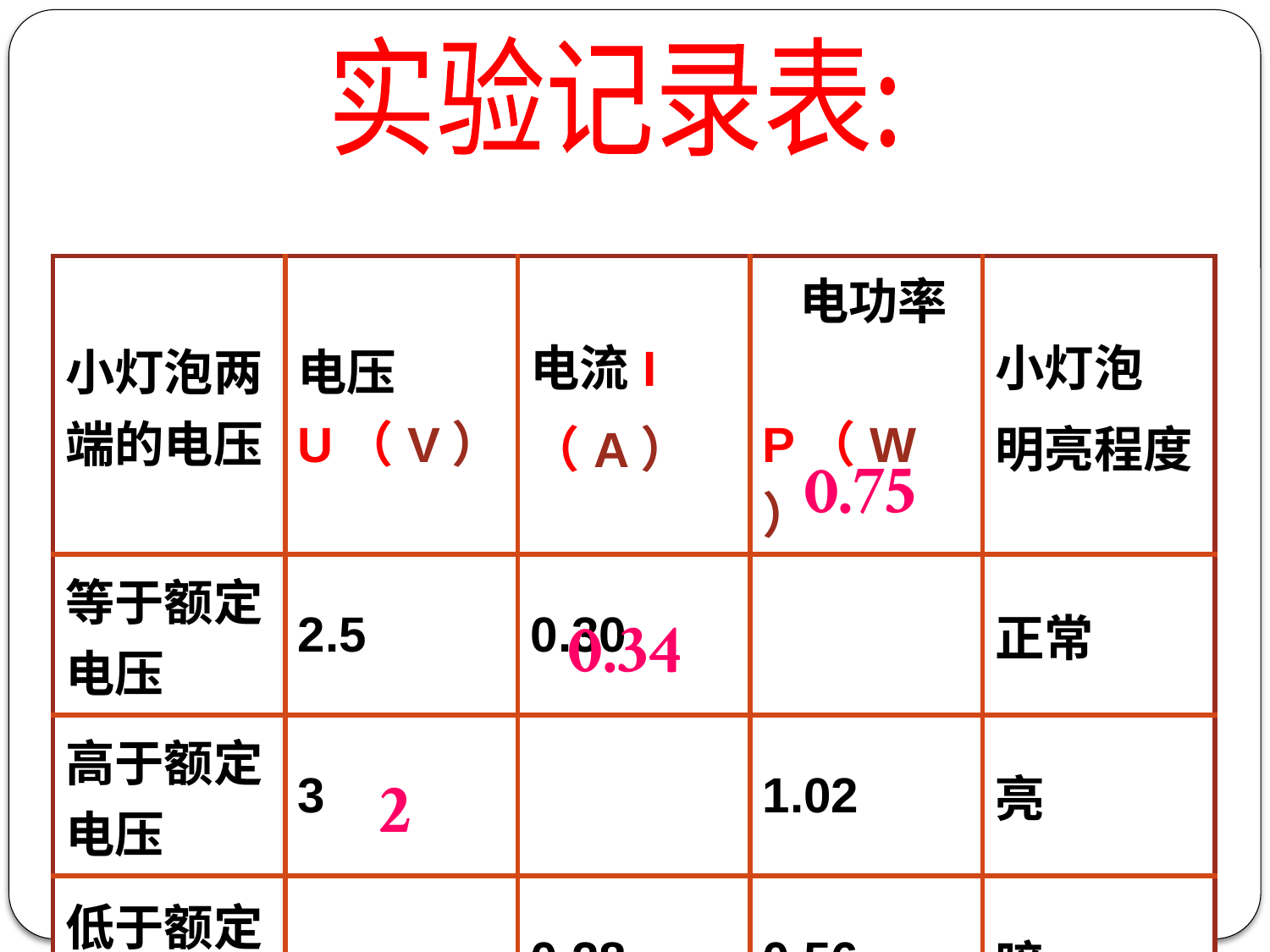

实验记录表:
| 小灯泡两端的电压 | 电压U（V） | 电流I （A） | 电功率 P（W） | 小灯泡 明亮程度 |
| --- | --- | --- | --- | --- |
| 等于额定电压 | 2.5 | 0.30 |  | 正常 |
| 高于额定电压 | 3 |  | 1.02 | 亮 |
| 低于额定电压 |  | 0.28 | 0.56 | 暗 |
0.75
0.34
2